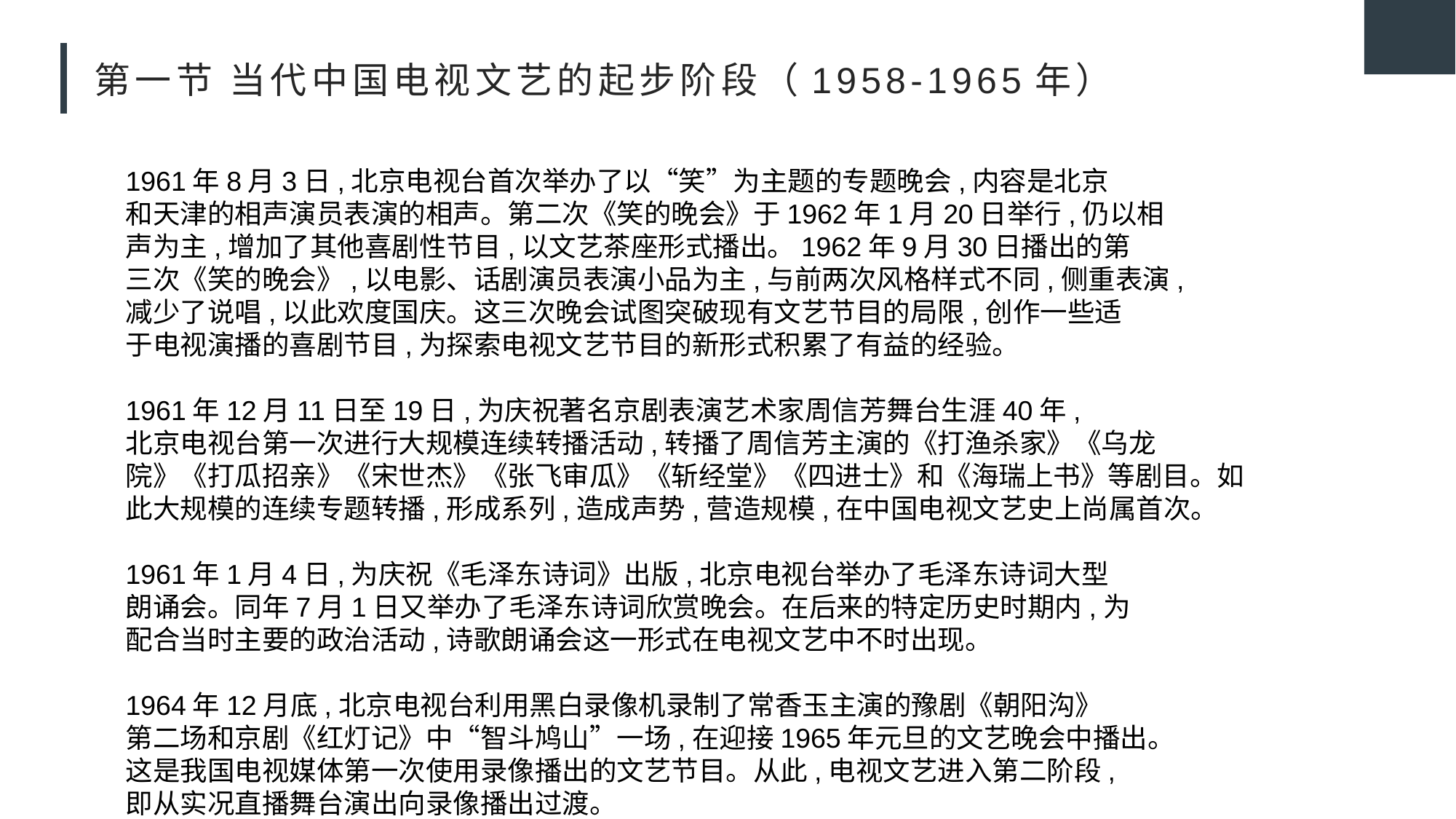

# 第一节 当代中国电视文艺的起步阶段（1958-1965年）
1961年8月3日,北京电视台首次举办了以“笑”为主题的专题晚会,内容是北京
和天津的相声演员表演的相声。第二次《笑的晚会》于1962年1月20日举行,仍以相
声为主,增加了其他喜剧性节目,以文艺茶座形式播出。1962年9月30日播出的第
三次《笑的晚会》,以电影、话剧演员表演小品为主,与前两次风格样式不同,侧重表演,
减少了说唱,以此欢度国庆。这三次晚会试图突破现有文艺节目的局限,创作一些适
于电视演播的喜剧节目,为探索电视文艺节目的新形式积累了有益的经验。

1961年12月11日至19日,为庆祝著名京剧表演艺术家周信芳舞台生涯40年,
北京电视台第一次进行大规模连续转播活动,转播了周信芳主演的《打渔杀家》《乌龙
院》《打瓜招亲》《宋世杰》《张飞审瓜》《斩经堂》《四进士》和《海瑞上书》等剧目。如此大规模的连续专题转播,形成系列,造成声势,营造规模,在中国电视文艺史上尚属首次。

1961年1月4日,为庆祝《毛泽东诗词》出版,北京电视台举办了毛泽东诗词大型
朗诵会。同年7月1日又举办了毛泽东诗词欣赏晚会。在后来的特定历史时期内,为
配合当时主要的政治活动,诗歌朗诵会这一形式在电视文艺中不时出现。

1964年12月底,北京电视台利用黑白录像机录制了常香玉主演的豫剧《朝阳沟》
第二场和京剧《红灯记》中“智斗鸠山”一场,在迎接1965年元旦的文艺晚会中播出。
这是我国电视媒体第一次使用录像播出的文艺节目。从此,电视文艺进入第二阶段,
即从实况直播舞台演出向录像播出过渡。